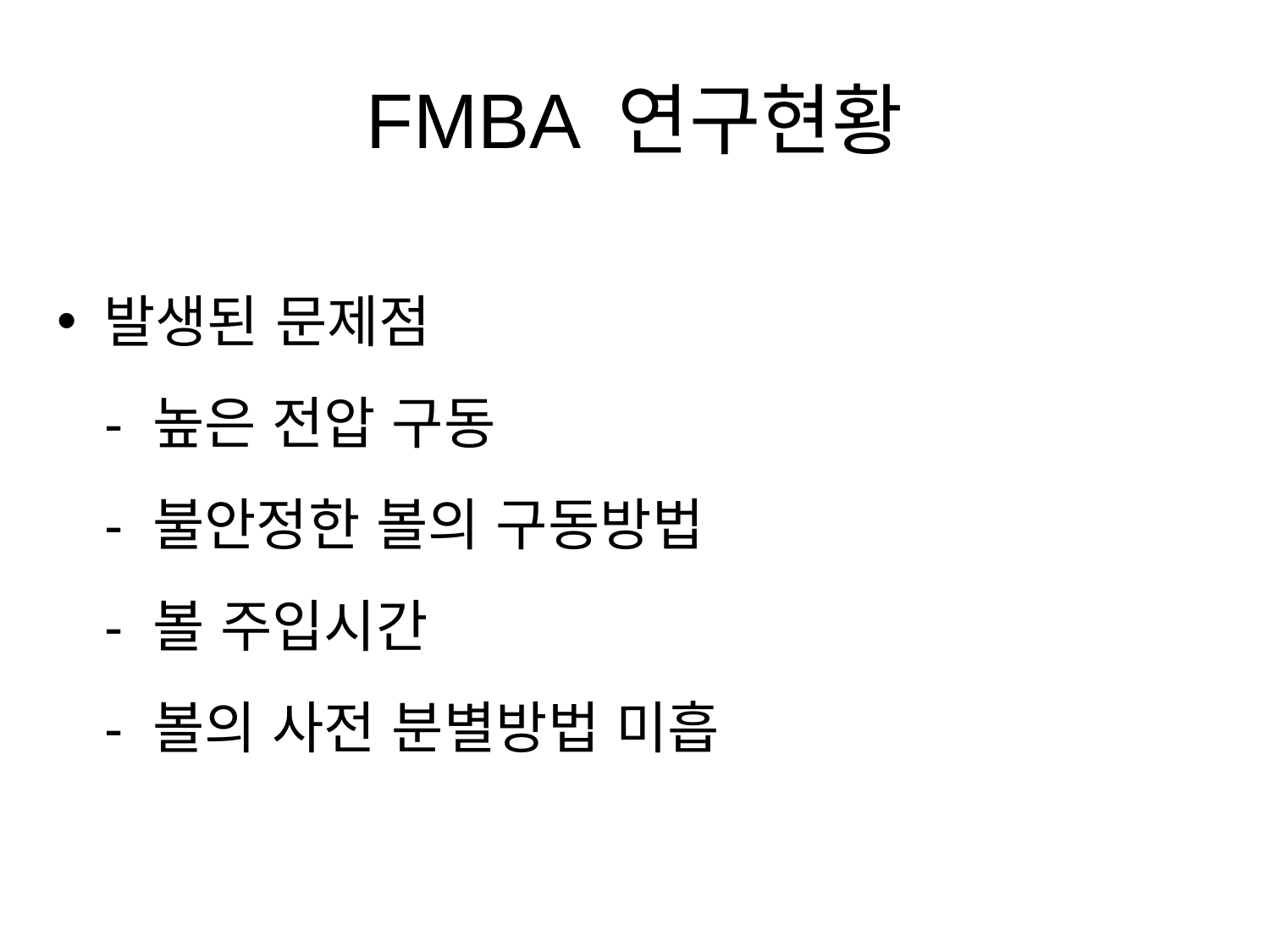

# FMBA 연구현황
 발생된 문제점
   - 높은 전압 구동
   - 불안정한 볼의 구동방법
   - 볼 주입시간
   - 볼의 사전 분별방법 미흡